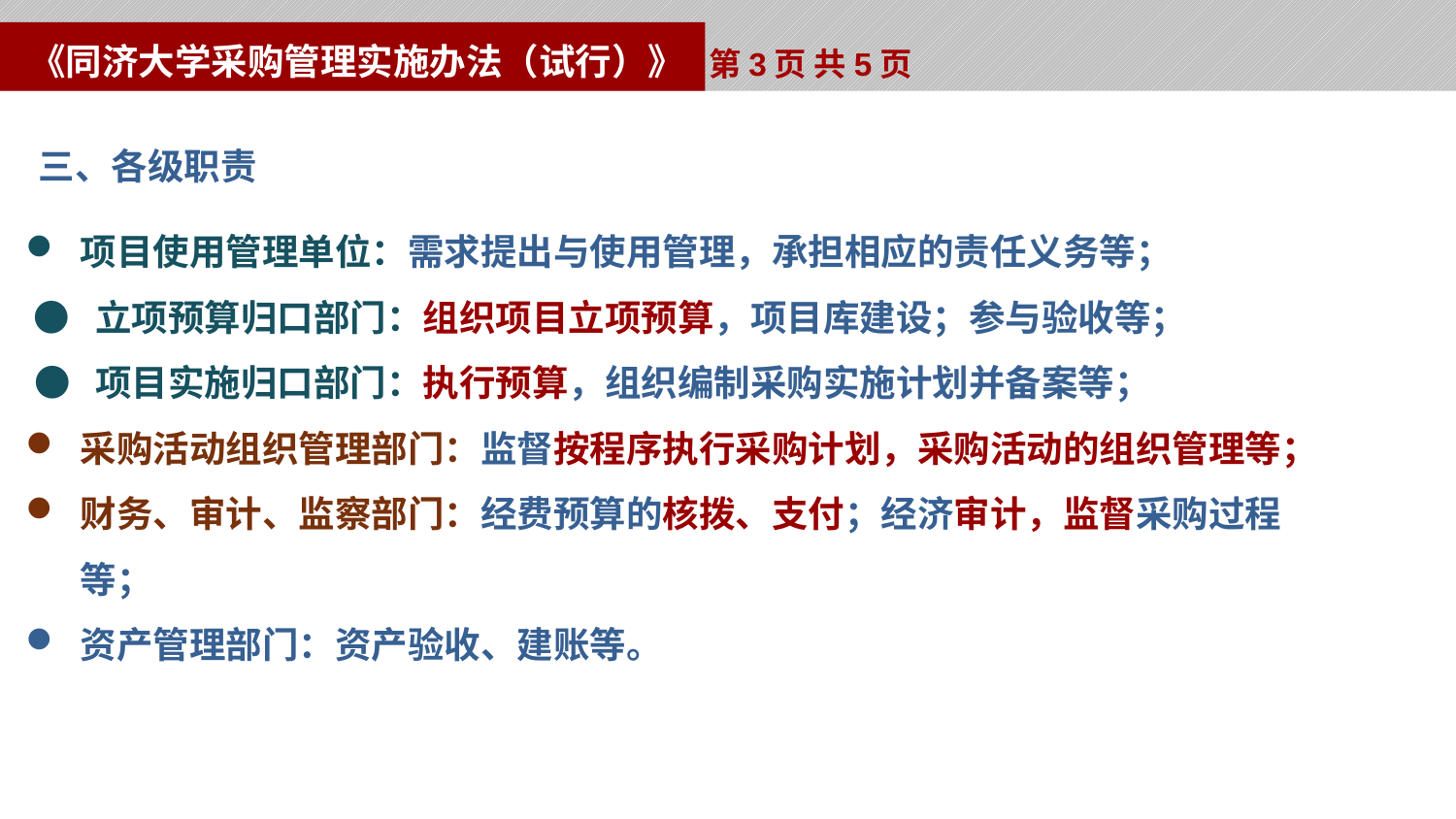

《同济大学采购管理实施办法（试行）》
第3页 共5页
三、各级职责
项目使用管理单位：需求提出与使用管理，承担相应的责任义务等；
 ●  立项预算归口部门：组织项目立项预算，项目库建设；参与验收等；
 ●  项目实施归口部门：执行预算，组织编制采购实施计划并备案等；
采购活动组织管理部门：监督按程序执行采购计划，采购活动的组织管理等；
财务、审计、监察部门：经费预算的核拨、支付；经济审计，监督采购过程等；
资产管理部门：资产验收、建账等。